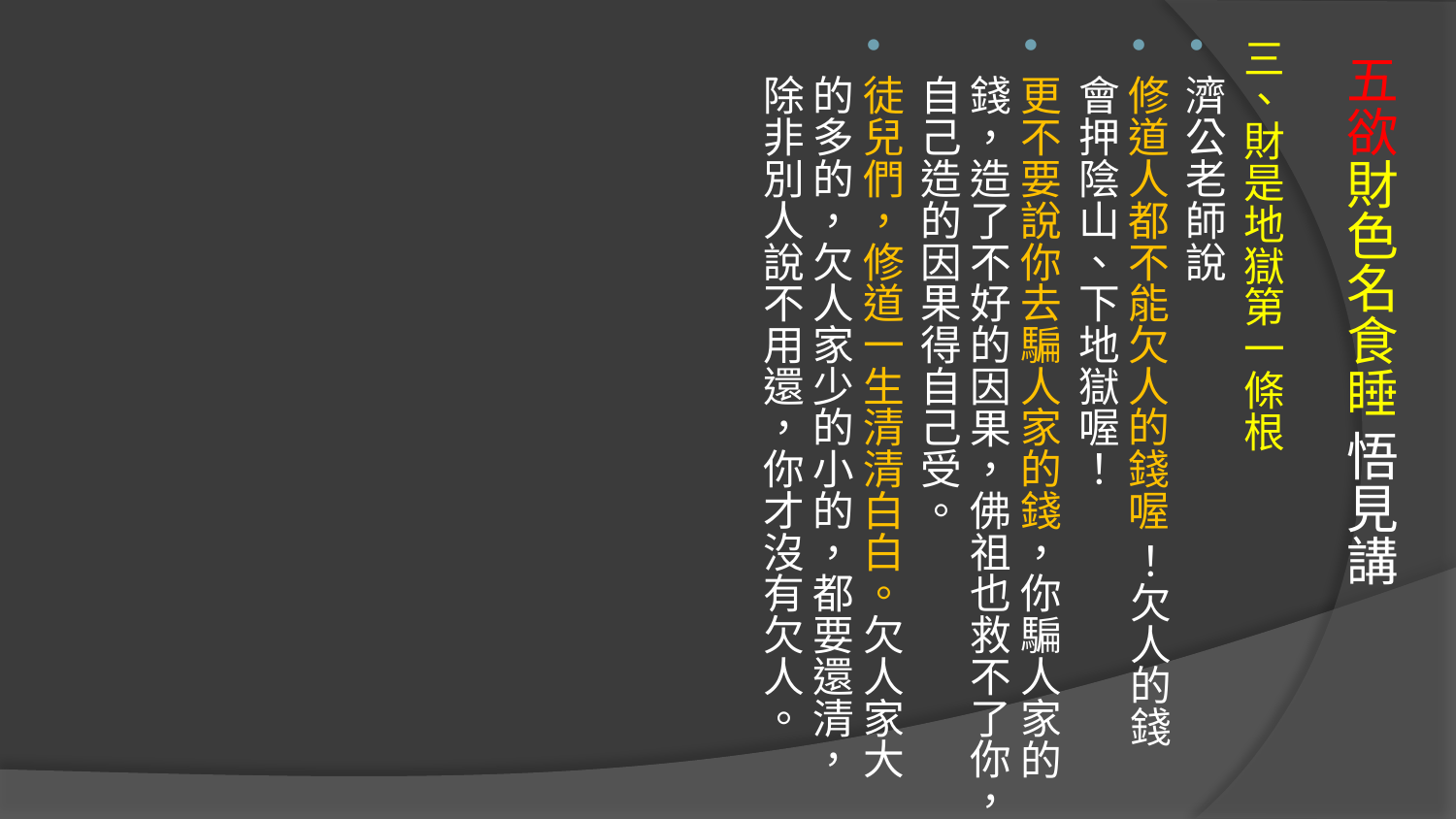

三、財是地獄第一條根
濟公老師說
修道人都不能欠人的錢喔 ！欠人的錢會押陰山、下地獄喔！
更不要說你去騙人家的錢，你騙人家的錢，造了不好的因果，佛祖也救不了你，自己造的因果得自己受。
徒兒們，修道一生清清白白。欠人家大的多的，欠人家少的小的，都要還清，除非別人說不用還，你才沒有欠人。

# 五欲財色名食睡 悟見講